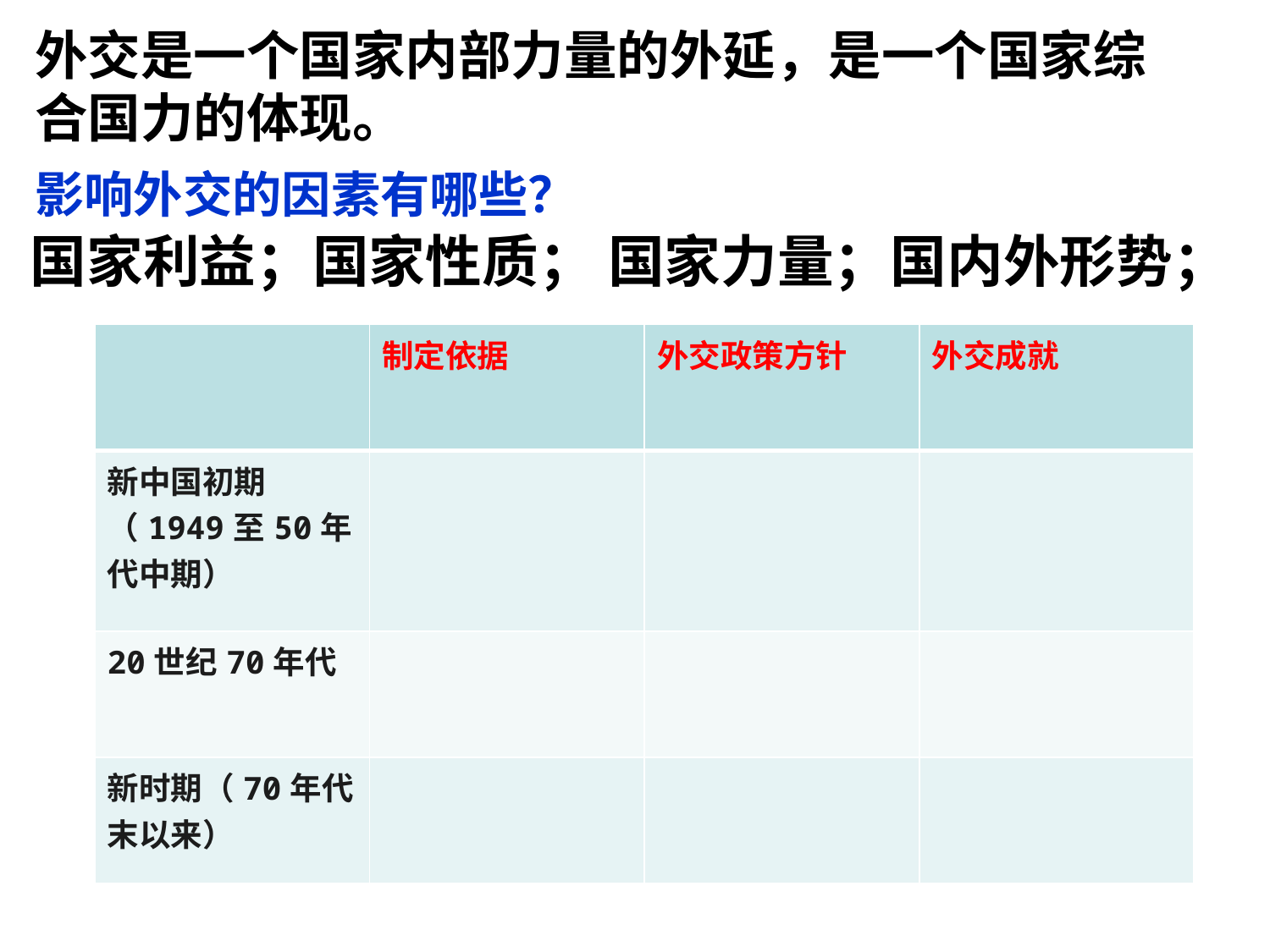

外交是一个国家内部力量的外延，是一个国家综合国力的体现。
影响外交的因素有哪些？
国家利益；国家性质； 国家力量；国内外形势；
|  | 制定依据 | 外交政策方针 | 外交成就 |
| --- | --- | --- | --- |
| 新中国初期（1949至50年代中期） |  |  |  |
| 20世纪70年代 |  |  |  |
| 新时期（70年代末以来） |  |  |  |